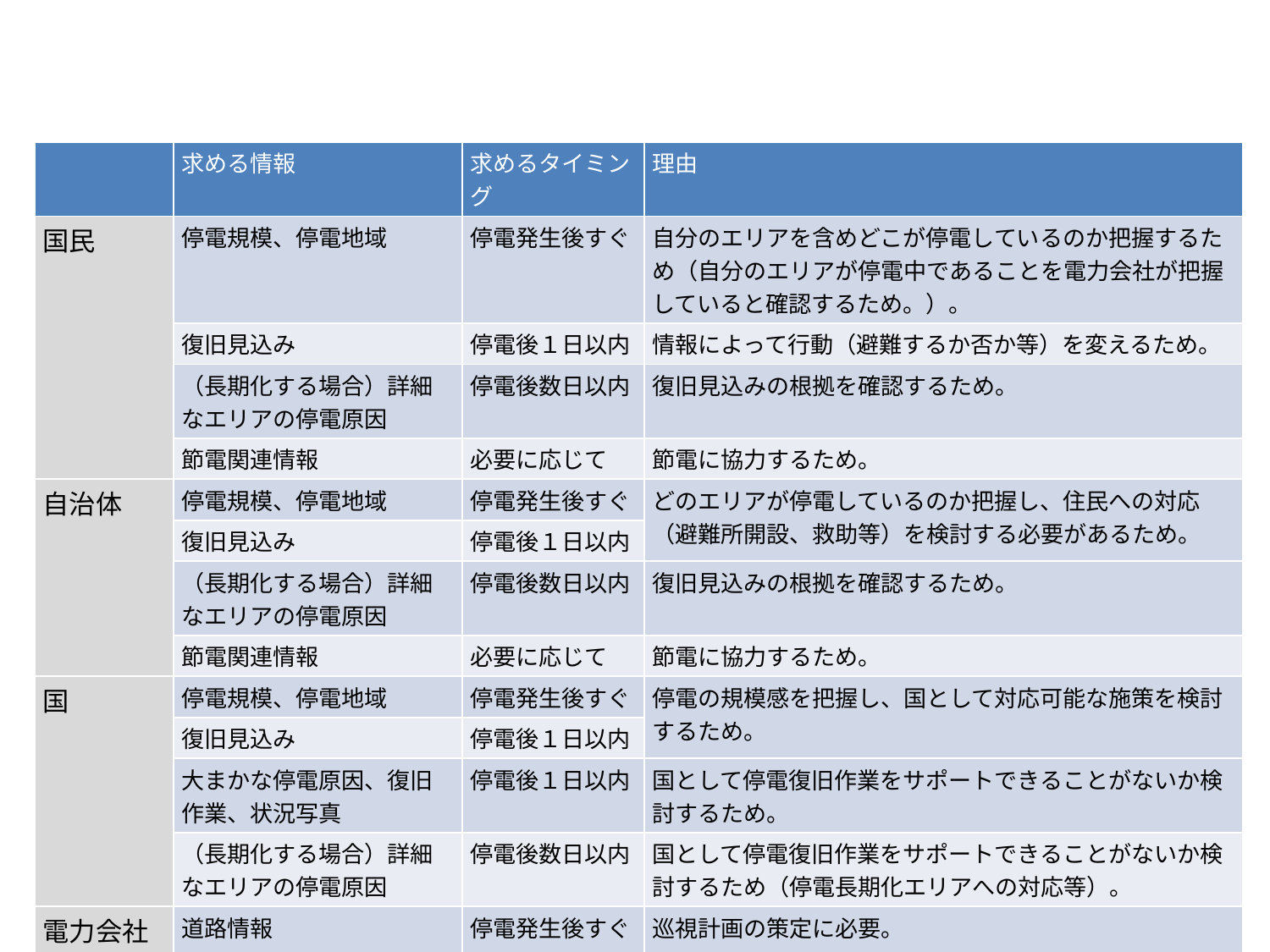

|  | 求める情報 | 求めるタイミング | 理由 |
| --- | --- | --- | --- |
| 国民 | 停電規模、停電地域 | 停電発生後すぐ | 自分のエリアを含めどこが停電しているのか把握するため（自分のエリアが停電中であることを電力会社が把握していると確認するため。）。 |
|  | 復旧見込み | 停電後１日以内 | 情報によって行動（避難するか否か等）を変えるため。 |
|  | （長期化する場合）詳細なエリアの停電原因 | 停電後数日以内 | 復旧見込みの根拠を確認するため。 |
|  | 節電関連情報 | 必要に応じて | 節電に協力するため。 |
| 自治体 | 停電規模、停電地域 | 停電発生後すぐ | どのエリアが停電しているのか把握し、住民への対応（避難所開設、救助等）を検討する必要があるため。 |
|  | 復旧見込み | 停電後１日以内 |  |
|  | （長期化する場合）詳細なエリアの停電原因 | 停電後数日以内 | 復旧見込みの根拠を確認するため。 |
|  | 節電関連情報 | 必要に応じて | 節電に協力するため。 |
| 国 | 停電規模、停電地域 | 停電発生後すぐ | 停電の規模感を把握し、国として対応可能な施策を検討するため。 |
|  | 復旧見込み | 停電後１日以内 |  |
|  | 大まかな停電原因、復旧作業、状況写真 | 停電後１日以内 | 国として停電復旧作業をサポートできることがないか検討するため。 |
|  | （長期化する場合）詳細なエリアの停電原因 | 停電後数日以内 | 国として停電復旧作業をサポートできることがないか検討するため（停電長期化エリアへの対応等）。 |
| 電力会社 | 道路情報 | 停電発生後すぐ | 巡視計画の策定に必要。 |
|  | 道路啓開・復旧作業スペース確保等の見込み | 停電後１日以内 | 復旧作業計画策定に必要。 |
1